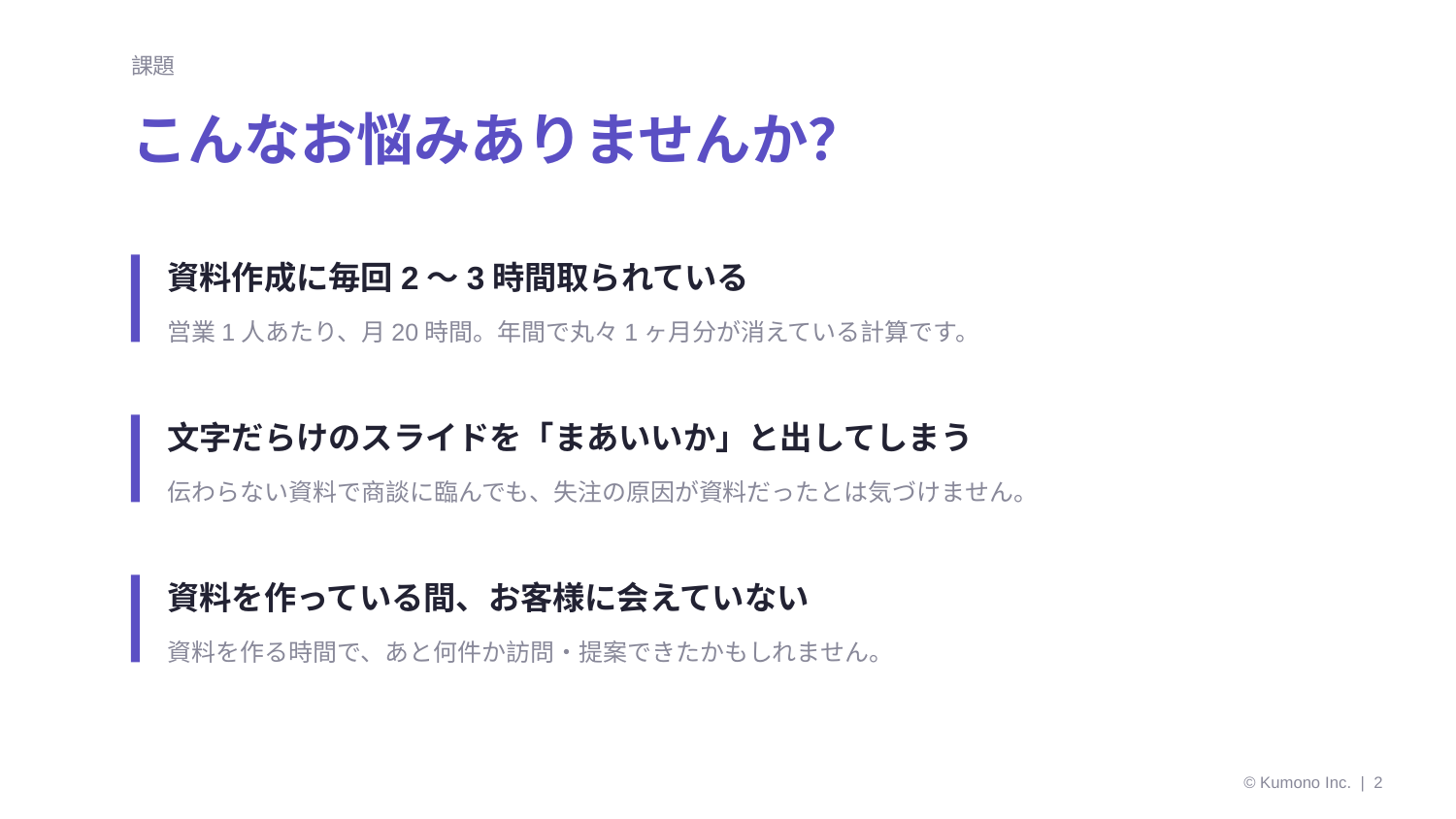

課題
こんなお悩みありませんか？
資料作成に毎回2〜3時間取られている

営業1人あたり、月20時間。年間で丸々1ヶ月分が消えている計算です。
文字だらけのスライドを「まあいいか」と出してしまう

伝わらない資料で商談に臨んでも、失注の原因が資料だったとは気づけません。
資料を作っている間、お客様に会えていない

資料を作る時間で、あと何件か訪問・提案できたかもしれません。
© Kumono Inc.  |  2